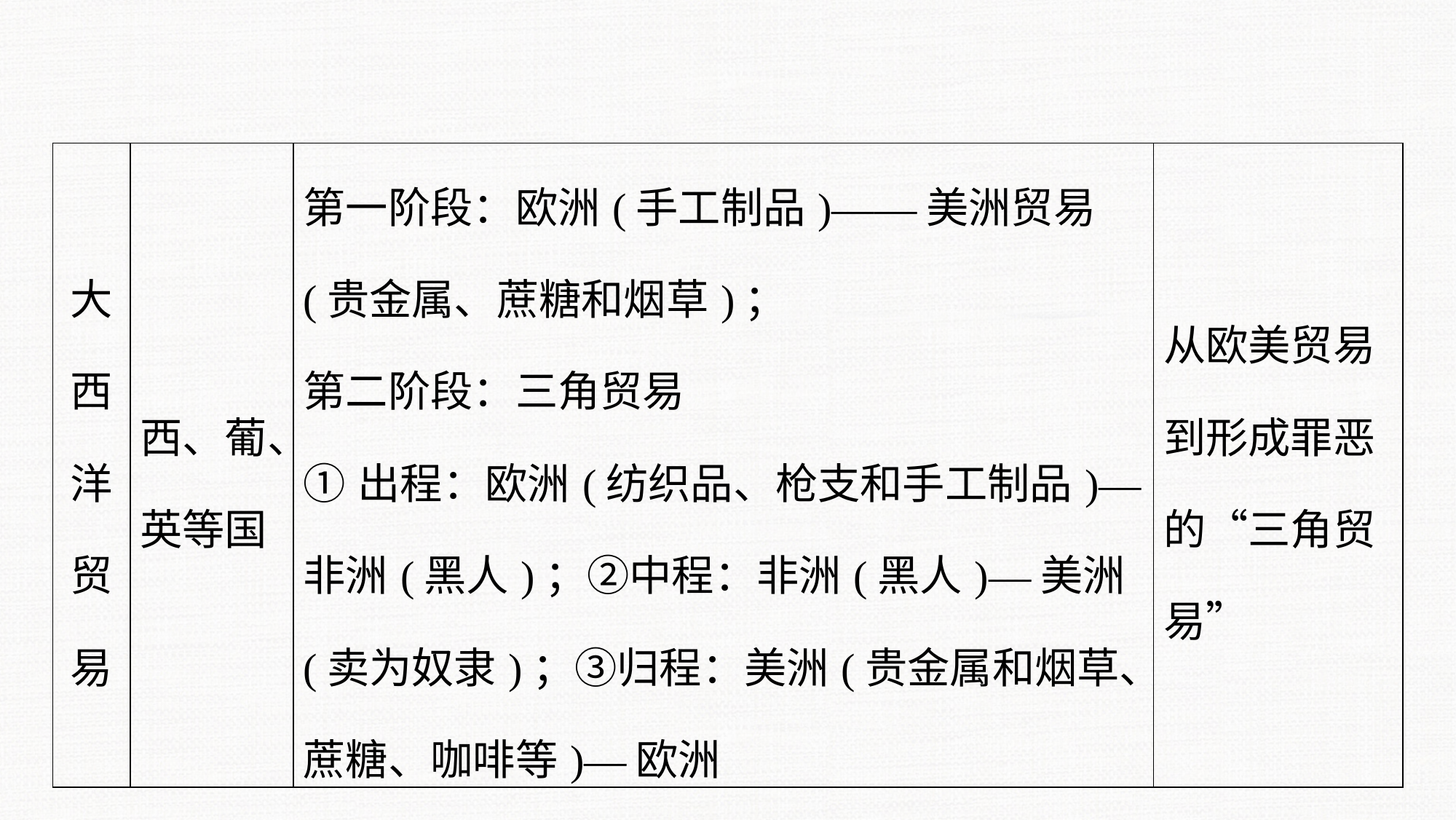

| 大西洋贸易 | 西、葡、英等国 | 第一阶段：欧洲(手工制品)——美洲贸易(贵金属、蔗糖和烟草)； 第二阶段：三角贸易 ①出程：欧洲(纺织品、枪支和手工制品)—非洲(黑人)；②中程：非洲(黑人)—美洲(卖为奴隶)；③归程：美洲(贵金属和烟草、蔗糖、咖啡等)—欧洲 | 从欧美贸易到形成罪恶的“三角贸易” |
| --- | --- | --- | --- |